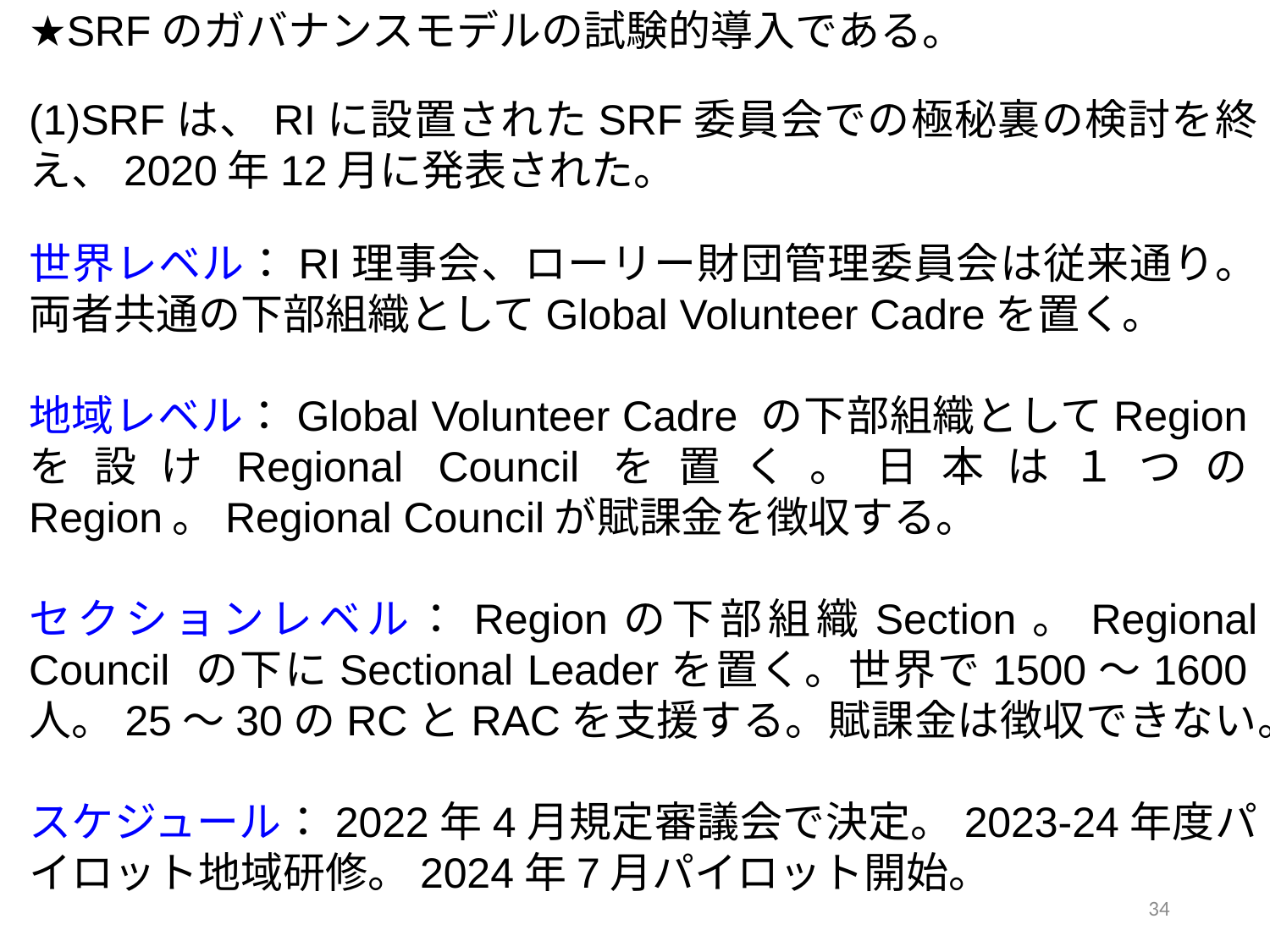

★SRFのガバナンスモデルの試験的導入である。

(1)SRFは、RIに設置されたSRF委員会での極秘裏の検討を終え、2020年12月に発表された。

世界レベル：RI理事会、ローリー財団管理委員会は従来通り。両者共通の下部組織としてGlobal Volunteer Cadreを置く。

地域レベル：Global Volunteer Cadre の下部組織としてRegionを設けRegional Councilを置く。日本は１つのRegion。Regional Councilが賦課金を徴収する。

セクションレベル：Regionの下部組織Section。Regional Council の下にSectional Leaderを置く。世界で1500～1600人。25～30のRCとRACを支援する。賦課金は徴収できない。

スケジュール：2022年4月規定審議会で決定。2023-24年度パイロット地域研修。2024年7月パイロット開始。
34